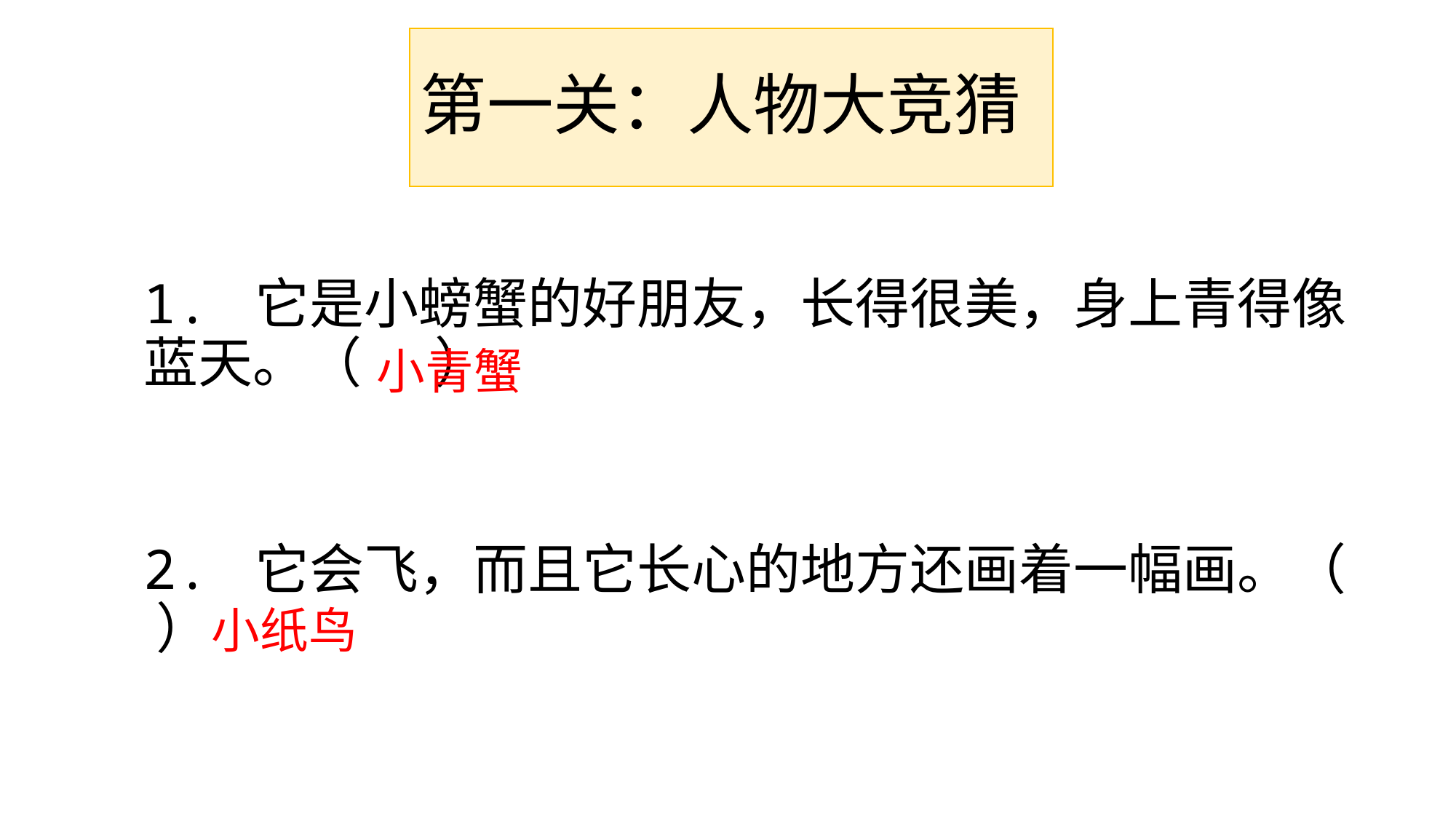

# 第一关：人物大竞猜
1. 它是小螃蟹的好朋友，长得很美，身上青得像蓝天。（      ）
小青蟹
2. 它会飞，而且它长心的地方还画着一幅画。（      ）
小纸鸟